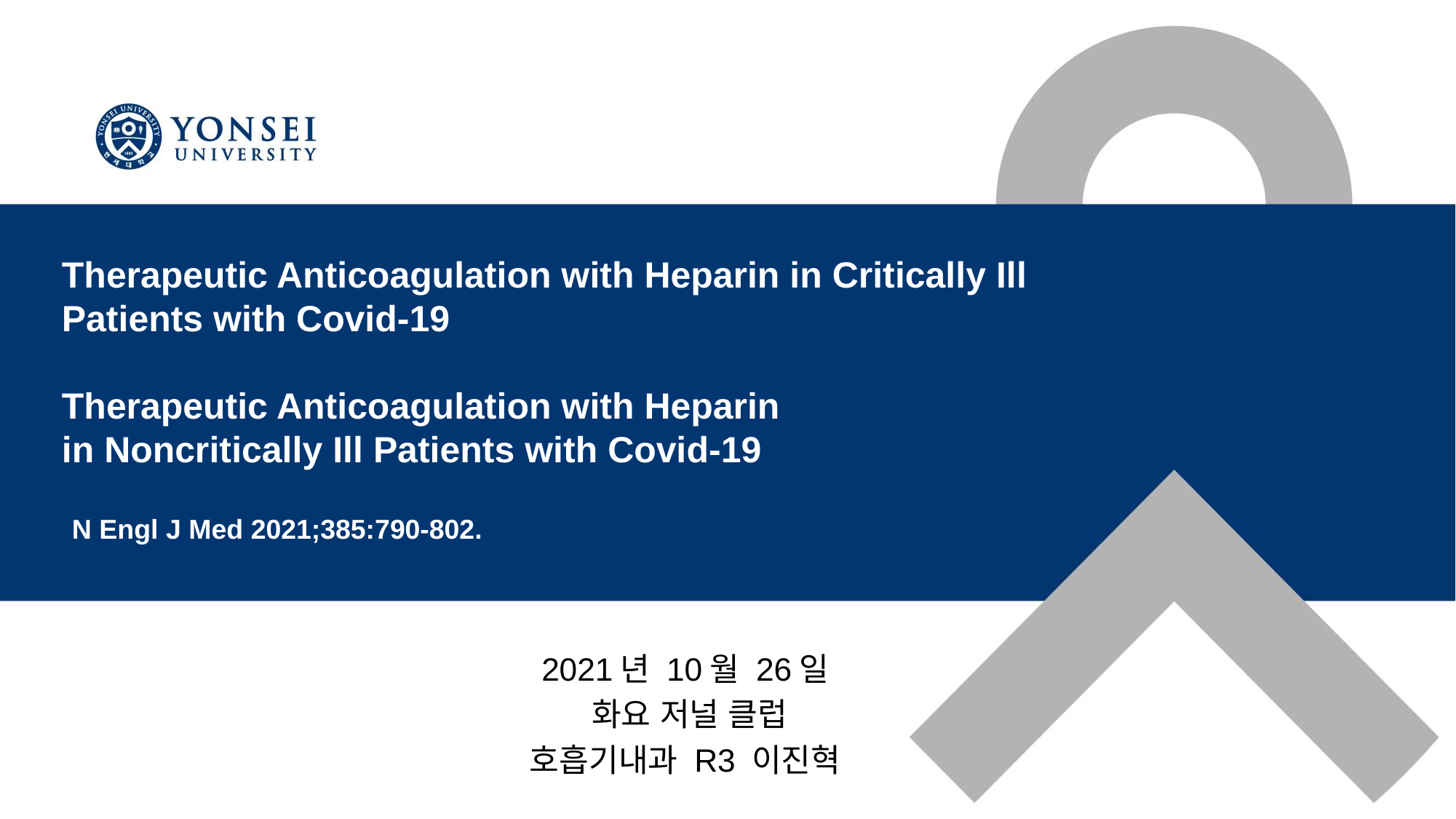

Therapeutic Anticoagulation with Heparin in Critically Ill
Patients with Covid-19

Therapeutic Anticoagulation with Heparin
in Noncritically Ill Patients with Covid-19
N Engl J Med 2021;385:790-802.
2021년 10월 26일
화요 저널 클럽
호흡기내과 R3 이진혁